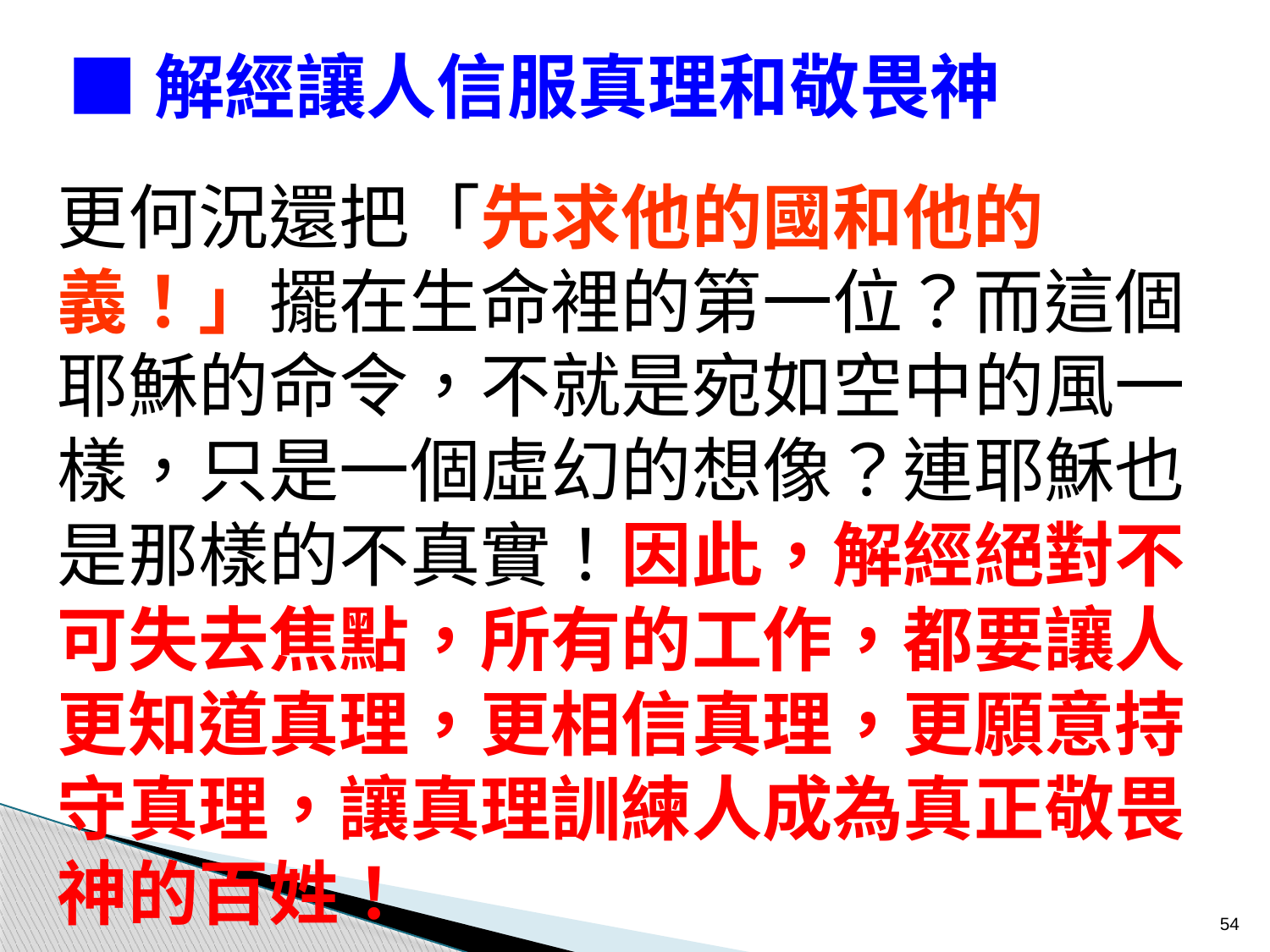

■解經讓人信服真理和敬畏神
更何況還把「先求他的國和他的義！」擺在生命裡的第一位？而這個耶穌的命令，不就是宛如空中的風一樣，只是一個虛幻的想像？連耶穌也是那樣的不真實！因此，解經絕對不可失去焦點，所有的工作，都要讓人更知道真理，更相信真理，更願意持守真理，讓真理訓練人成為真正敬畏神的百姓！
54